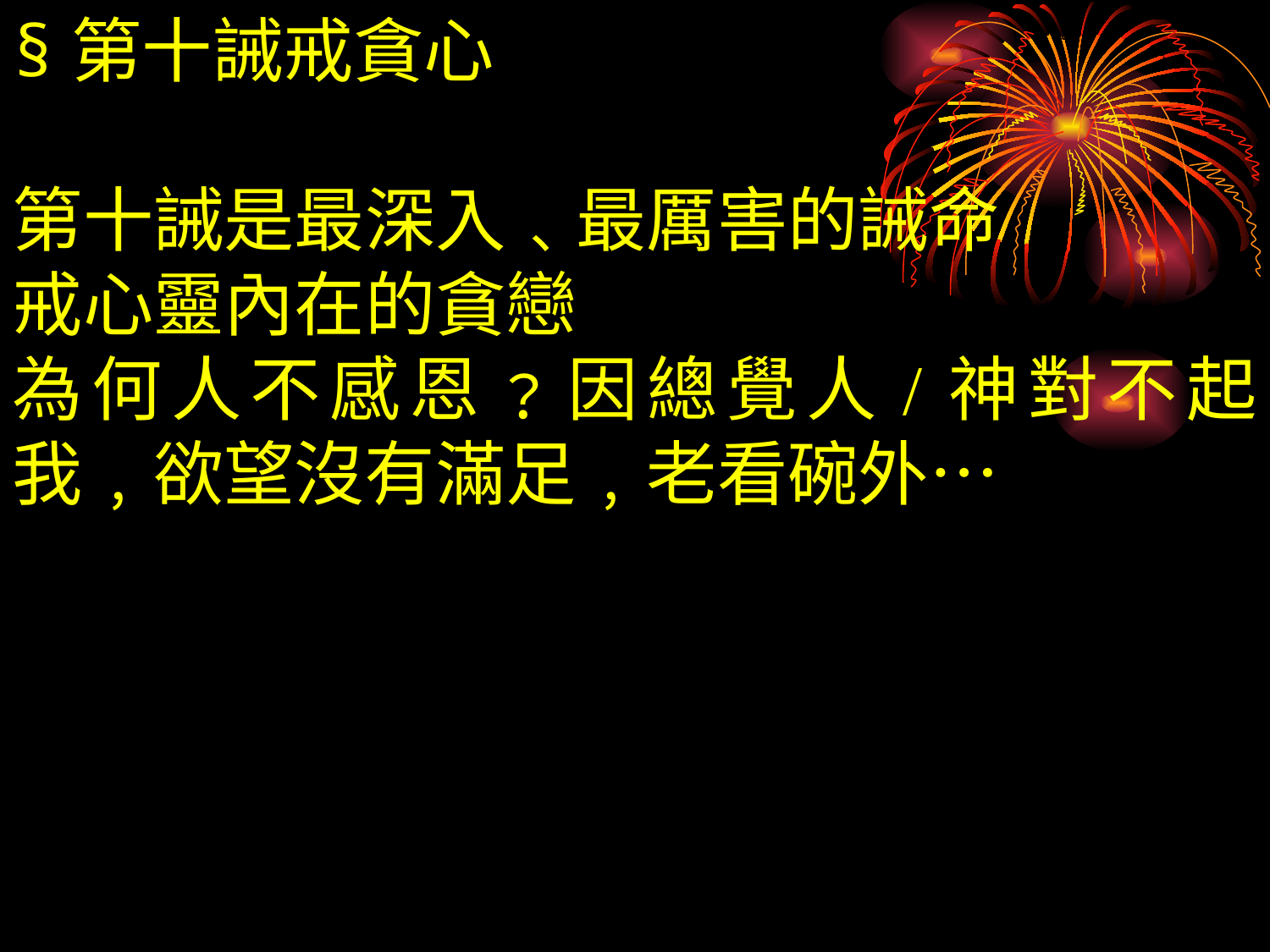

§第十誡戒貪心

第十誡是最深入﹑最厲害的誡命
戒心靈內在的貪戀
為何人不感恩﹖因總覺人/神對不起我﹐欲望沒有滿足﹐老看碗外…